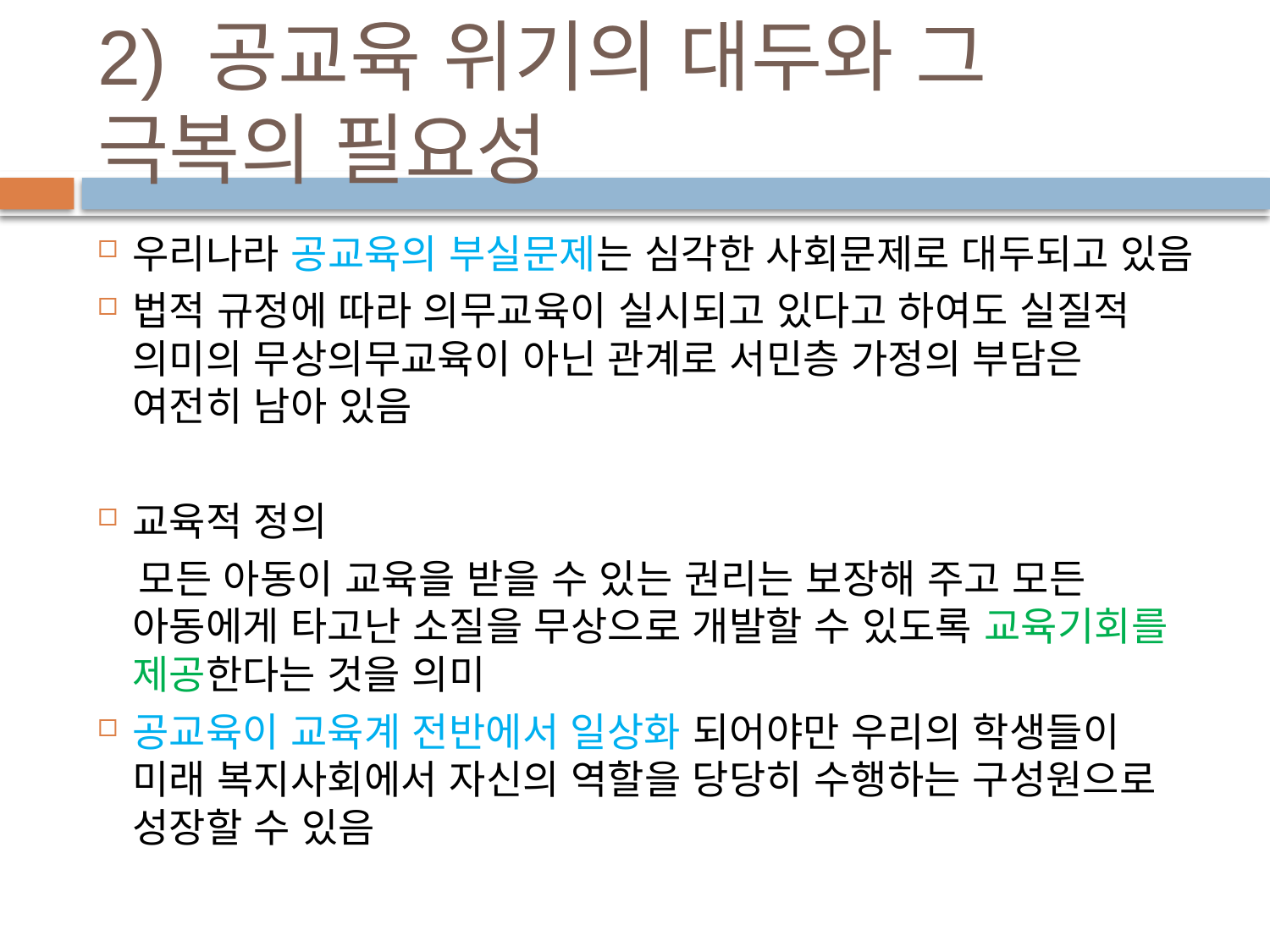

# 2) 공교육 위기의 대두와 그 극복의 필요성
우리나라 공교육의 부실문제는 심각한 사회문제로 대두되고 있음
법적 규정에 따라 의무교육이 실시되고 있다고 하여도 실질적 의미의 무상의무교육이 아닌 관계로 서민층 가정의 부담은 여전히 남아 있음

교육적 정의
   모든 아동이 교육을 받을 수 있는 권리는 보장해 주고 모든 아동에게 타고난 소질을 무상으로 개발할 수 있도록 교육기회를 제공한다는 것을 의미
공교육이 교육계 전반에서 일상화 되어야만 우리의 학생들이 미래 복지사회에서 자신의 역할을 당당히 수행하는 구성원으로 성장할 수 있음